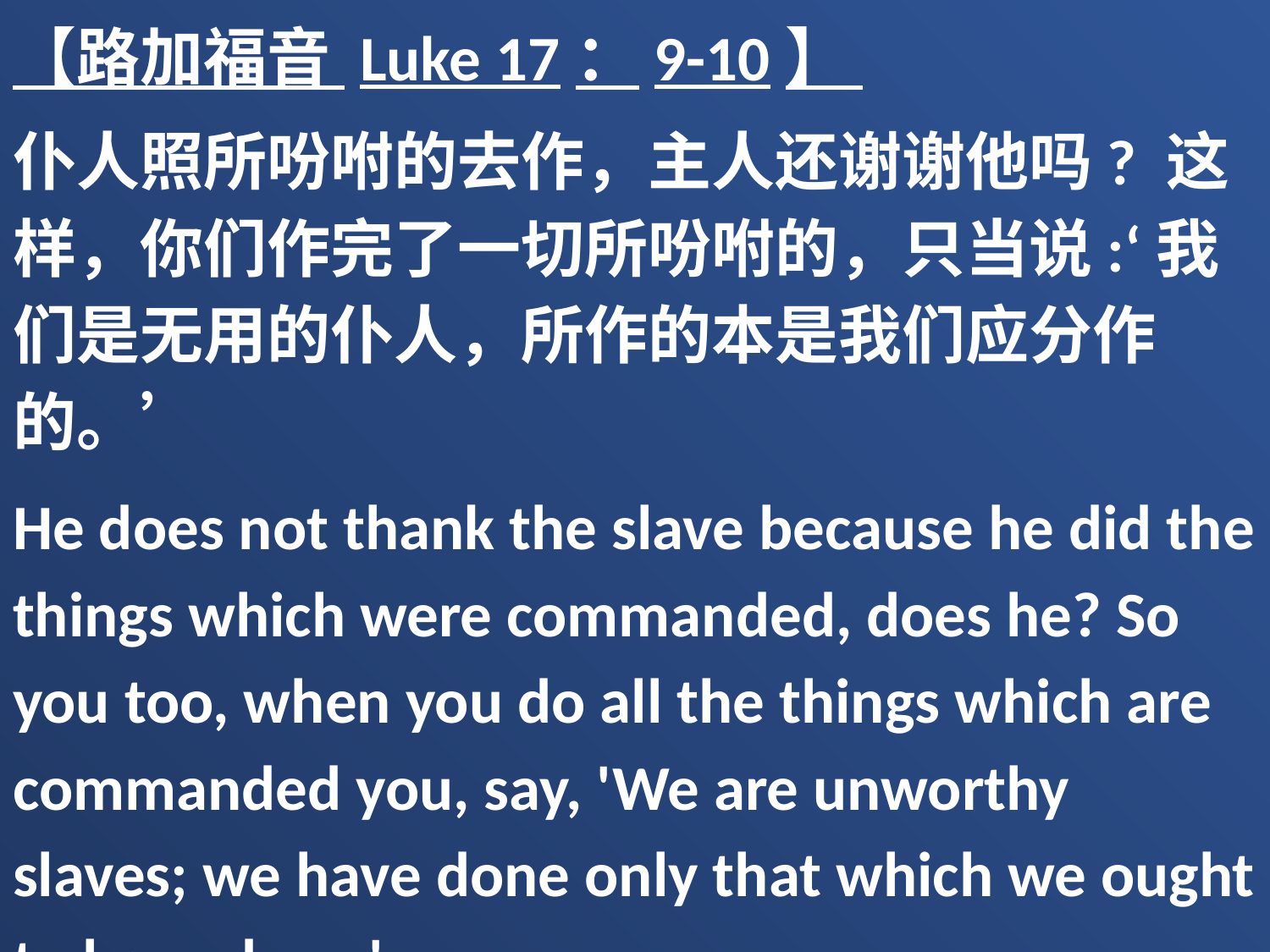

【路加福音 Luke 17：9-10】
仆人照所吩咐的去作，主人还谢谢他吗? 这样，你们作完了一切所吩咐的，只当说:‘我们是无用的仆人，所作的本是我们应分作的。’
He does not thank the slave because he did the things which were commanded, does he? So you too, when you do all the things which are commanded you, say, 'We are unworthy slaves; we have done only that which we ought to have done.'